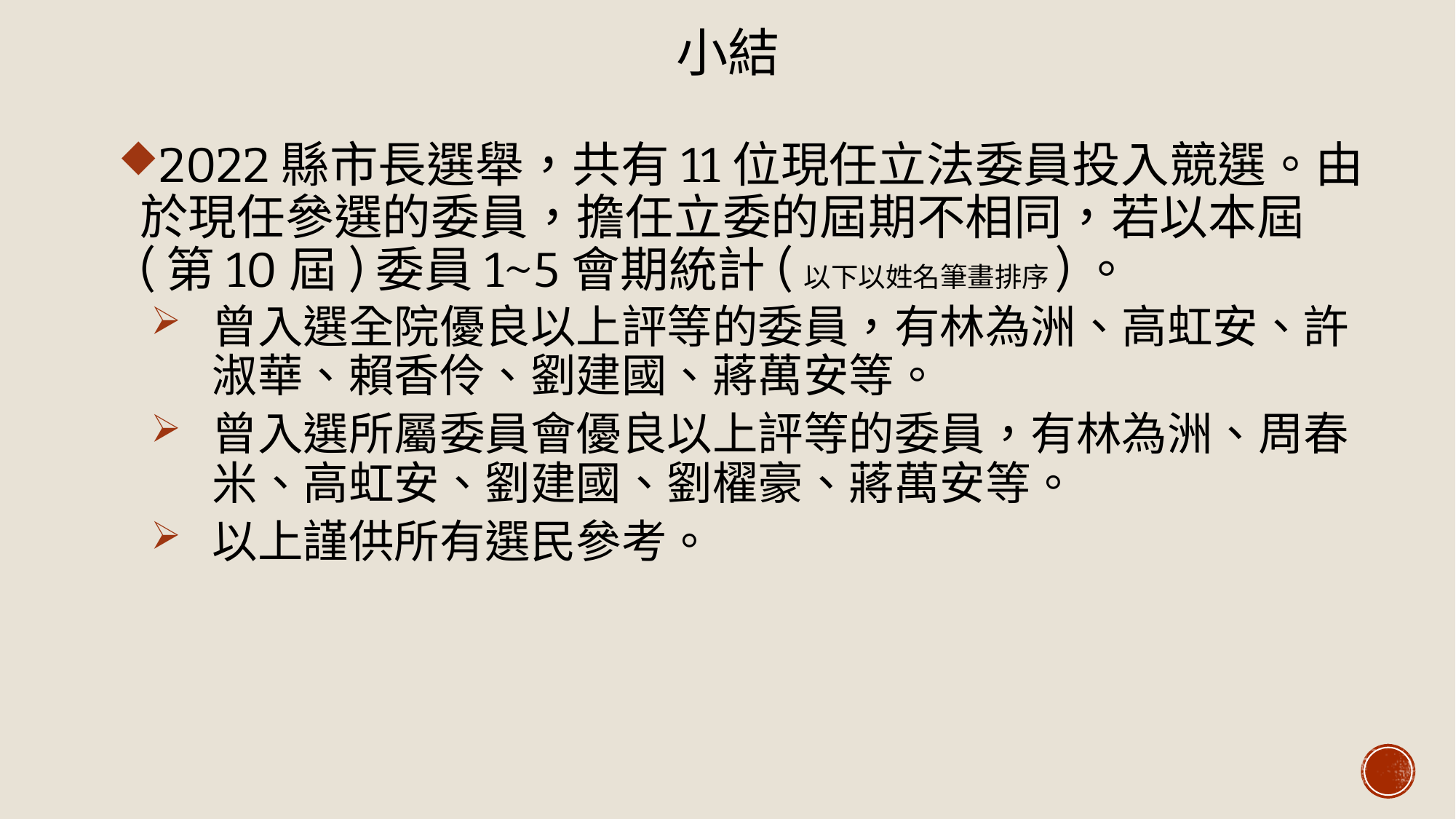

# 小結
2022縣市長選舉，共有11位現任立法委員投入競選。由於現任參選的委員，擔任立委的屆期不相同，若以本屆(第10屆)委員1~5會期統計(以下以姓名筆畫排序)。
曾入選全院優良以上評等的委員，有林為洲、高虹安、許淑華、賴香伶、劉建國、蔣萬安等。
曾入選所屬委員會優良以上評等的委員，有林為洲、周春米、高虹安、劉建國、劉櫂豪、蔣萬安等。
以上謹供所有選民參考。